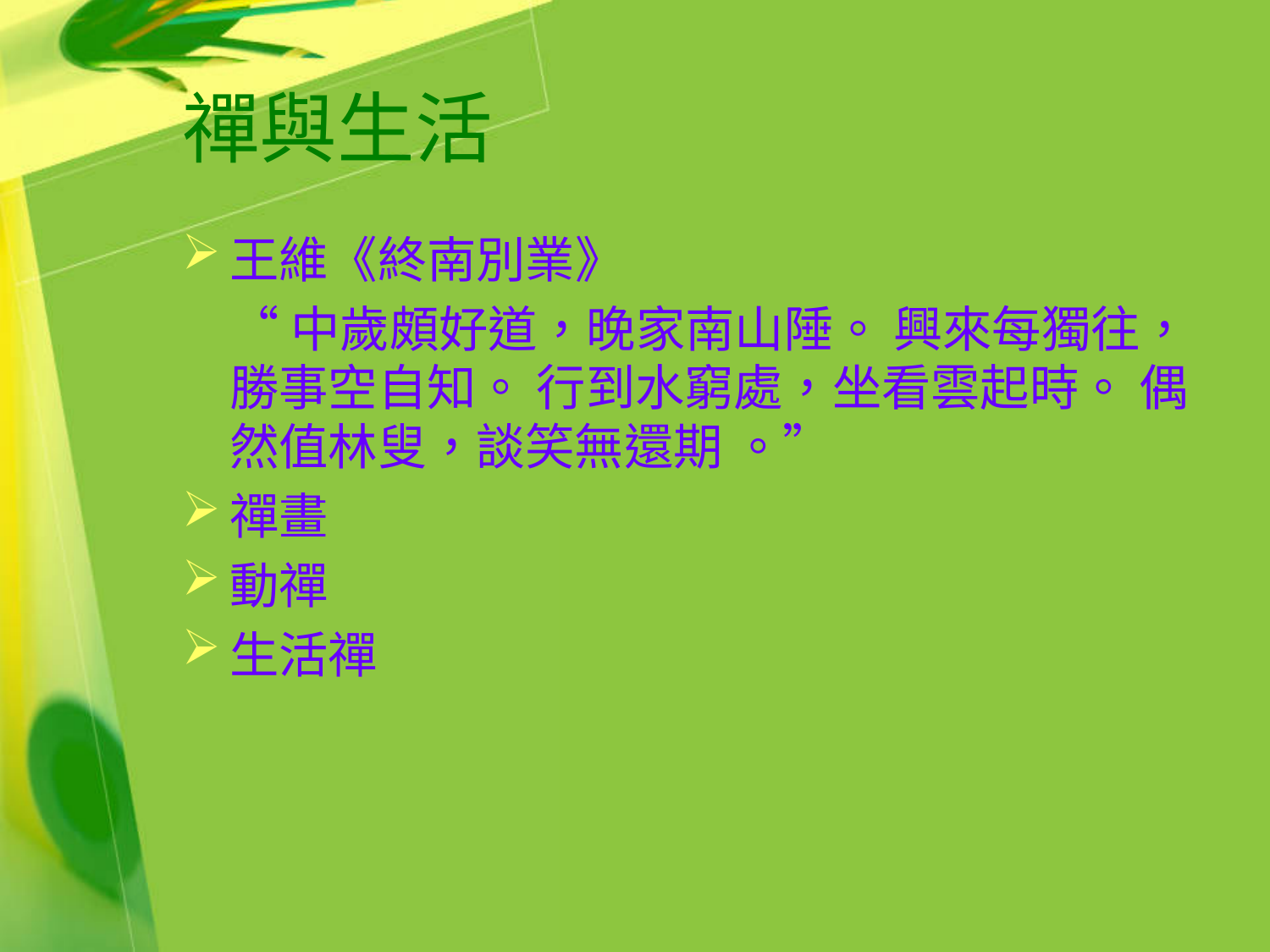

# 禪與生活
王維《終南別業》
	“中歲頗好道，晚家南山陲。 興來每獨往，勝事空自知。 行到水窮處，坐看雲起時。 偶然值林叟，談笑無還期 。”
禪畫
動禪
生活禪